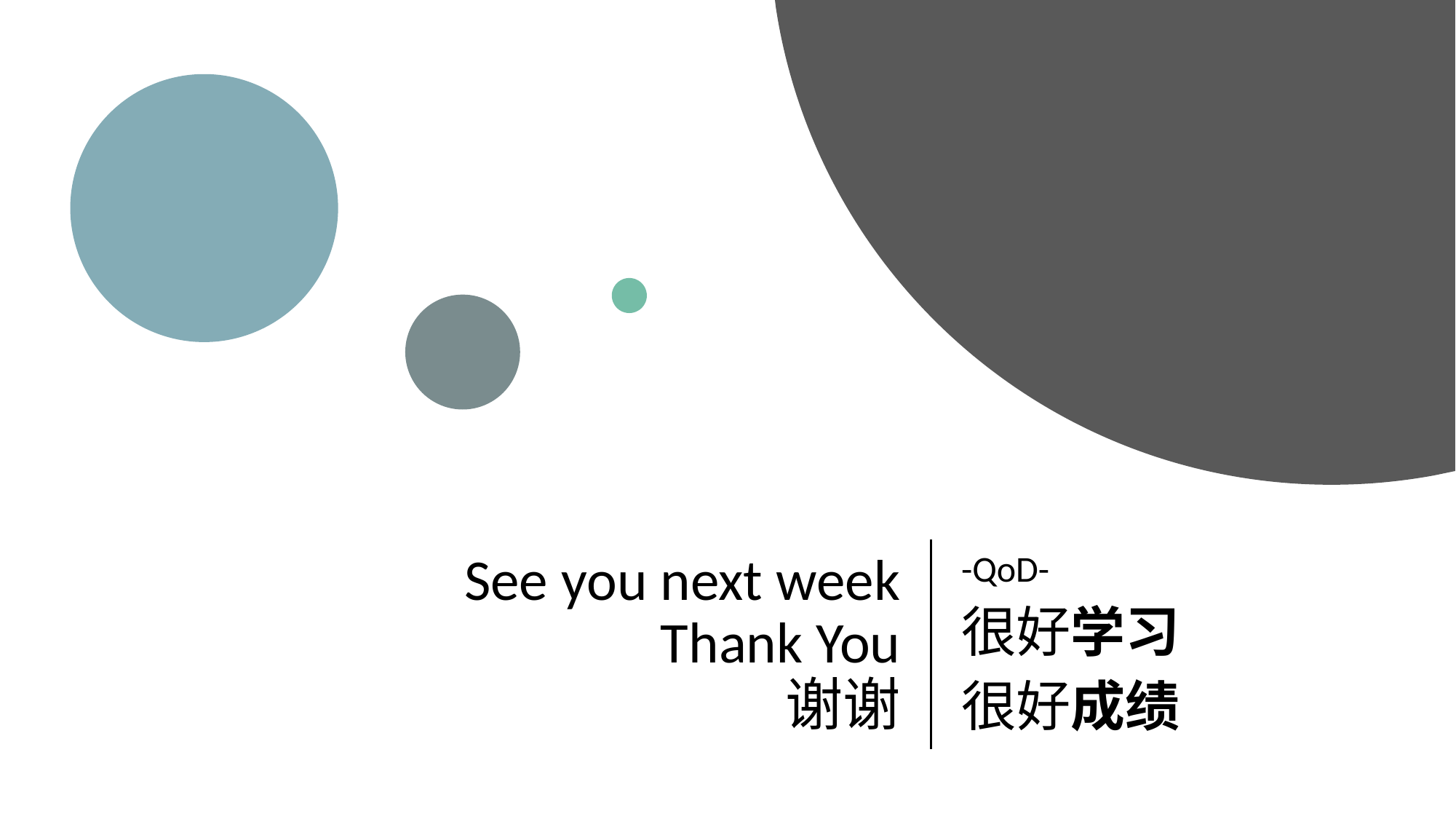

# See you next week Thank You 谢谢
-QoD-
很好学习
很好成绩